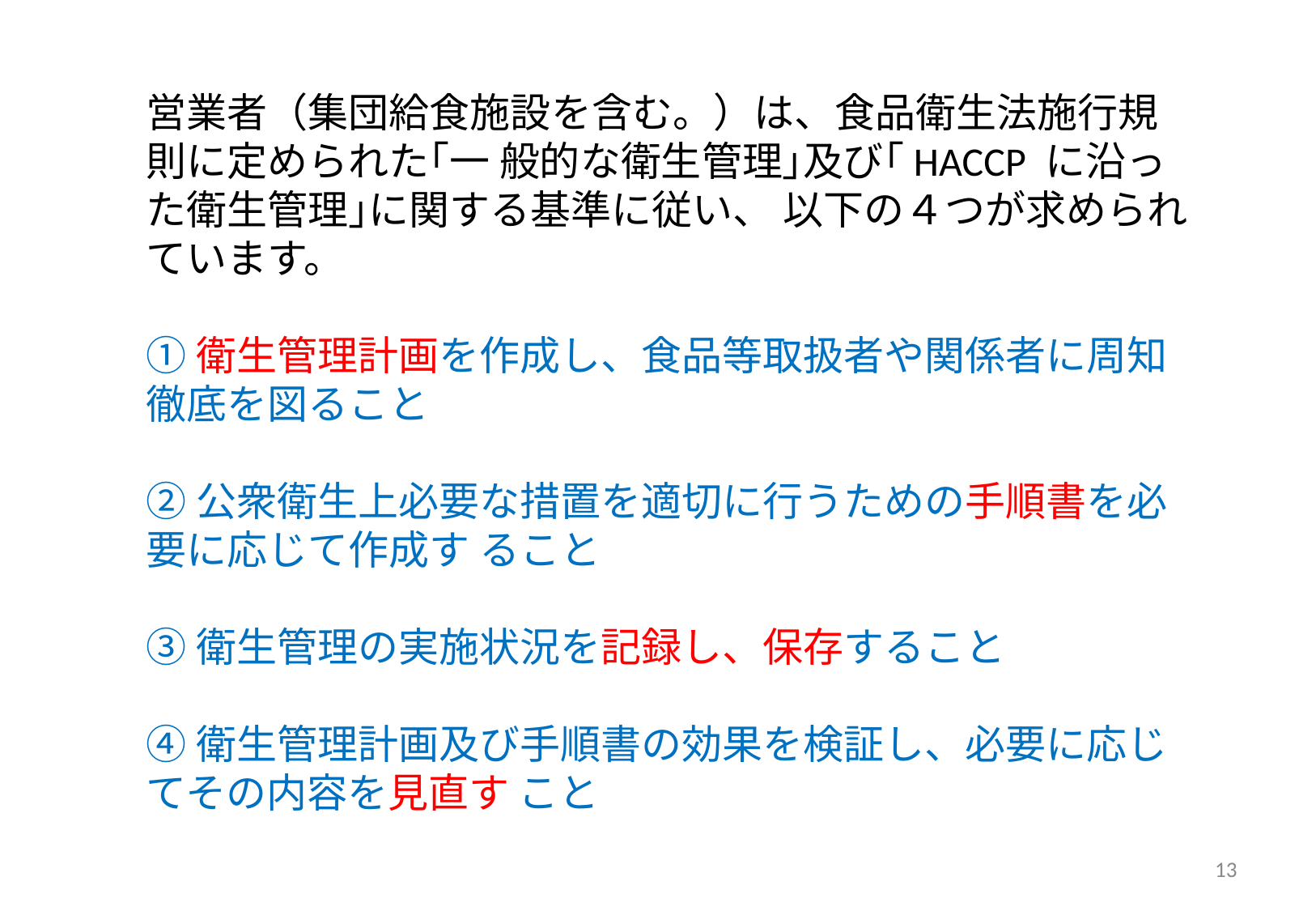

営業者（集団給食施設を含む。）は、食品衛生法施行規則に定められた｢一 般的な衛生管理｣及び｢HACCP に沿った衛生管理｣に関する基準に従い、 以下の４つが求められています。

①衛生管理計画を作成し、食品等取扱者や関係者に周知徹底を図ること

②公衆衛生上必要な措置を適切に行うための手順書を必要に応じて作成す ること

③衛生管理の実施状況を記録し、保存すること

④衛生管理計画及び手順書の効果を検証し、必要に応じてその内容を見直す こと

13